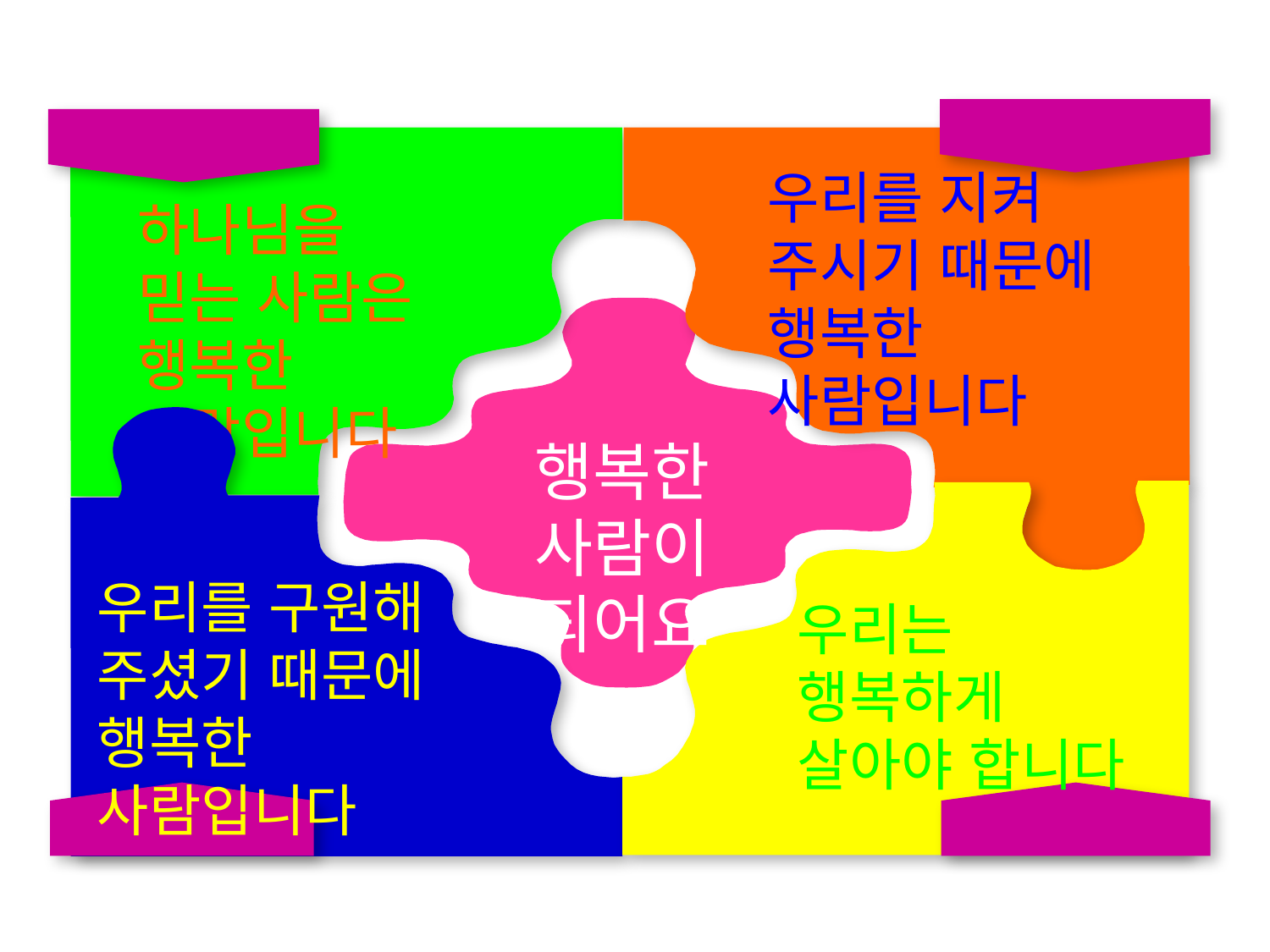

우리를 지켜
주시기 때문에
행복한 사람입니다

하나님을 믿는 사람은 행복한 사람입니다

우리를 구원해
주셨기 때문에
행복한 사람입니다

행복한 사람이 되어요

우리는 행복하게
살아야 합니다